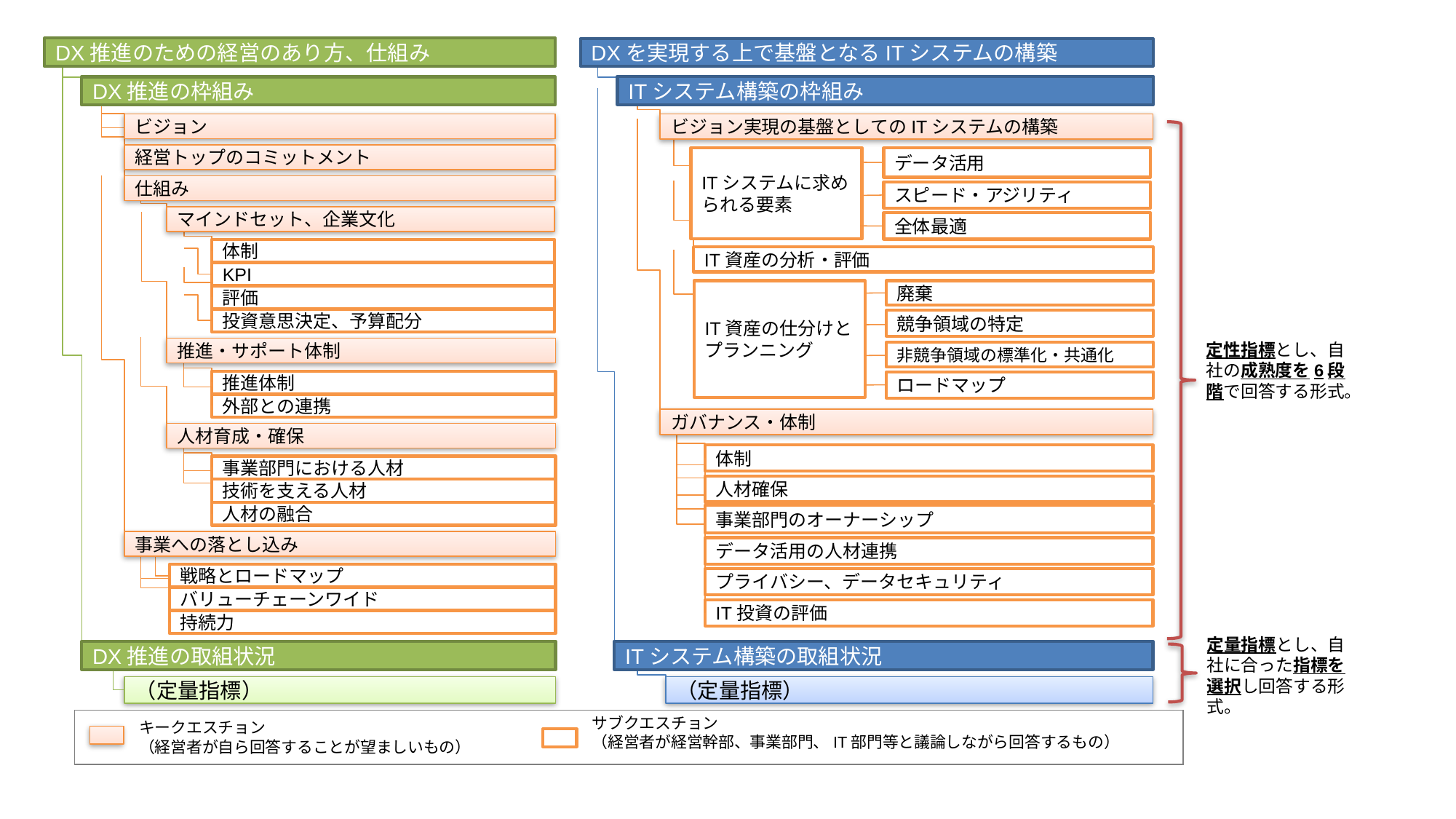

DX推進のための経営のあり方、仕組み
DXを実現する上で基盤となるITシステムの構築

ITシステム構築の枠組み
DX推進の枠組み

ビジョン実現の基盤としてのITシステムの構築
ビジョン
経営トップのコミットメント
ITシステムに求められる要素
データ活用

仕組み
スピード・アジリティ
マインドセット、企業文化
全体最適
体制
IT資産の分析・評価
KPI

廃棄
IT資産の仕分けと
プランニング
評価
投資意思決定、予算配分
競争領域の特定
推進・サポート体制
非競争領域の標準化・共通化
推進体制
ロードマップ

外部との連携
ガバナンス・体制
人材育成・確保

体制
事業部門における人材
人材確保

技術を支える人材
人材の融合
事業部門のオーナーシップ
事業への落とし込み
データ活用の人材連携
戦略とロードマップ
プライバシー、データセキュリティ
バリューチェーンワイド

IT投資の評価
持続力
DX推進の取組状況
ITシステム構築の取組状況
（定量指標）
（定量指標）

定性指標とし、自社の成熟度を6段階で回答する形式。
定量指標とし、自社に合った指標を選択し回答する形式。

サブクエスチョン
（経営者が経営幹部、事業部門、IT部門等と議論しながら回答するもの）

キークエスチョン
（経営者が自ら回答することが望ましいもの）